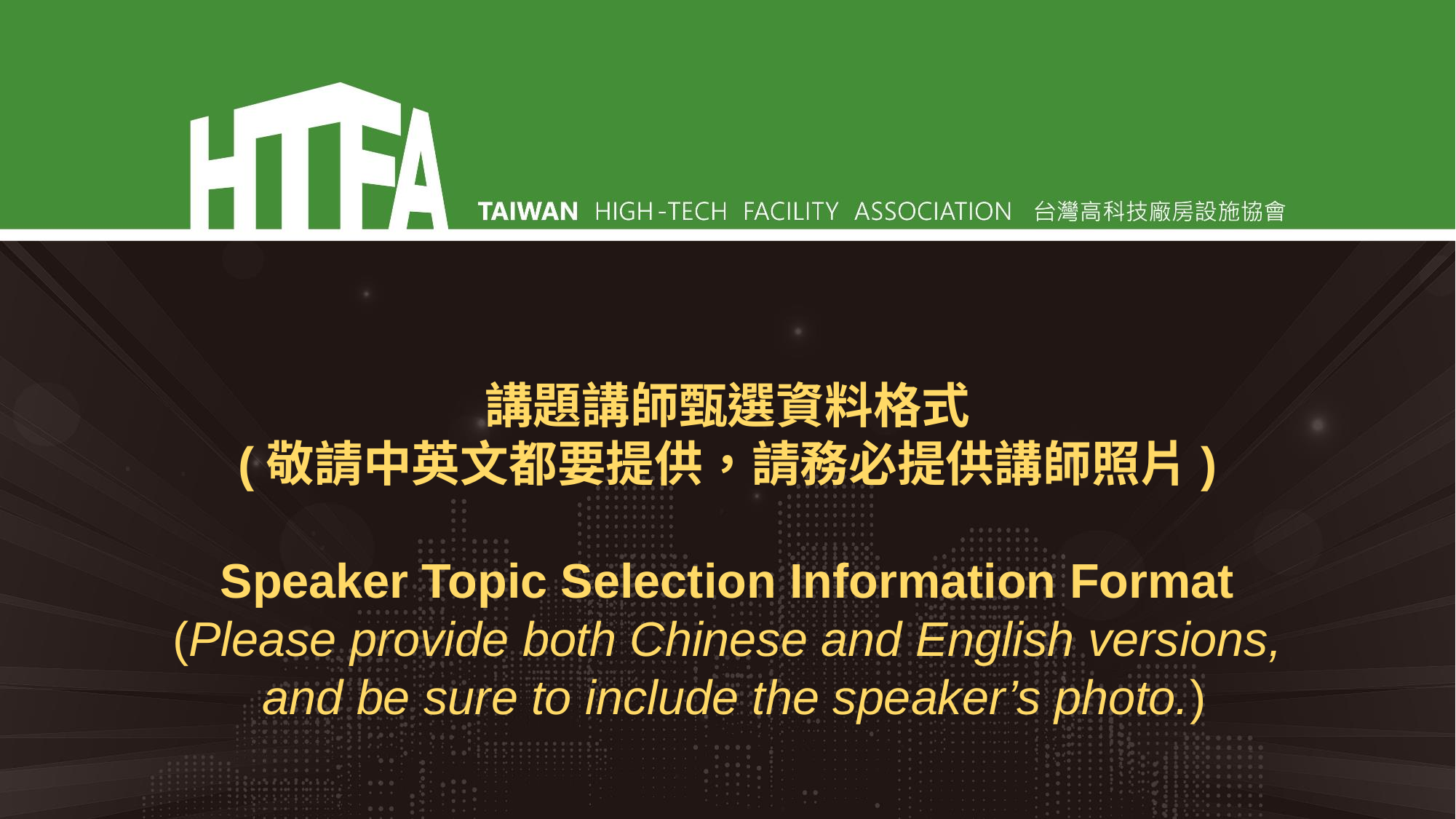

講題講師甄選資料格式
(敬請中英文都要提供，請務必提供講師照片)

Speaker Topic Selection Information Format
(Please provide both Chinese and English versions,
 and be sure to include the speaker’s photo.)